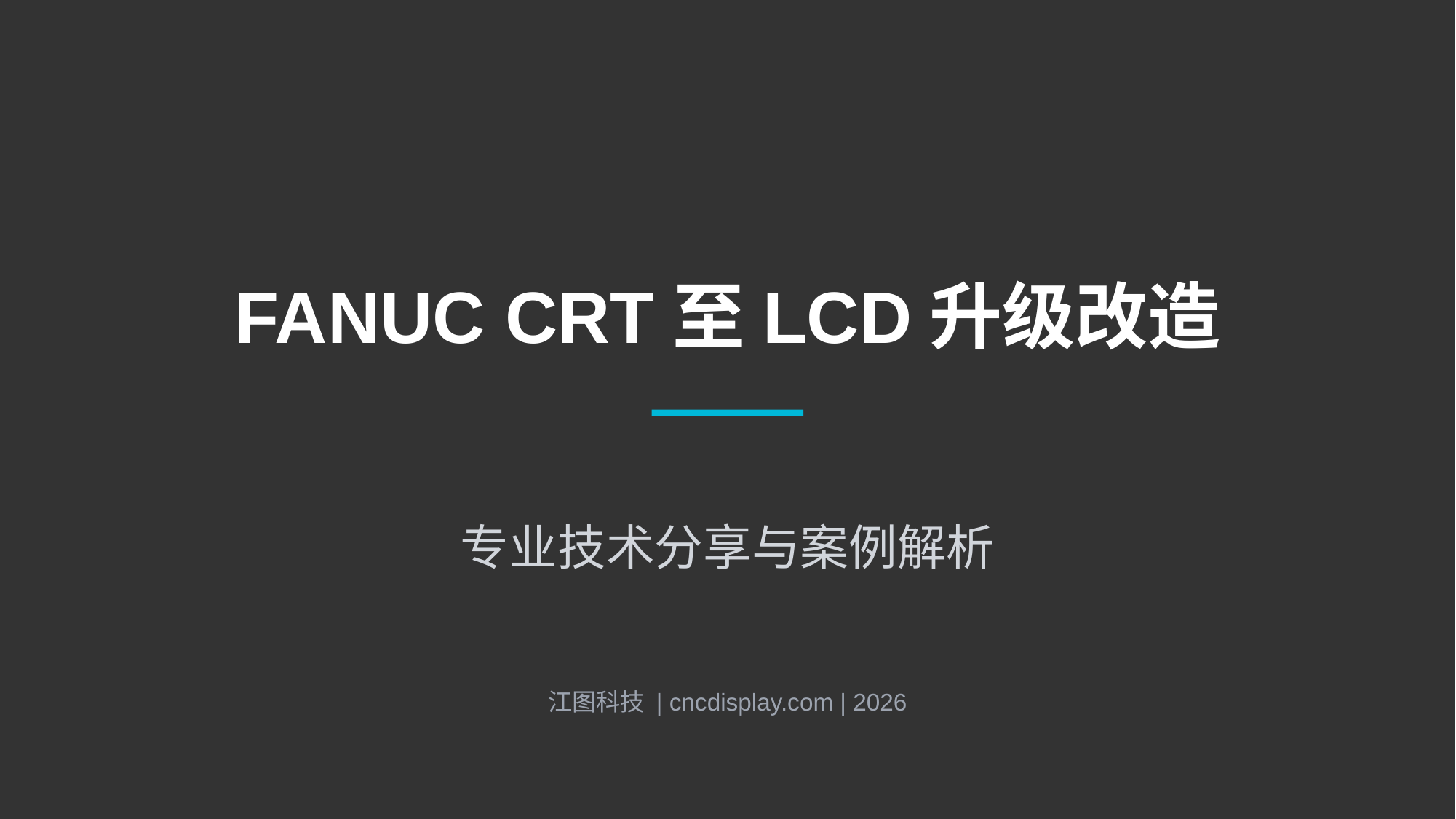

FANUC CRT至LCD升级改造

专业技术分享与案例解析
江图科技 | cncdisplay.com | 2026